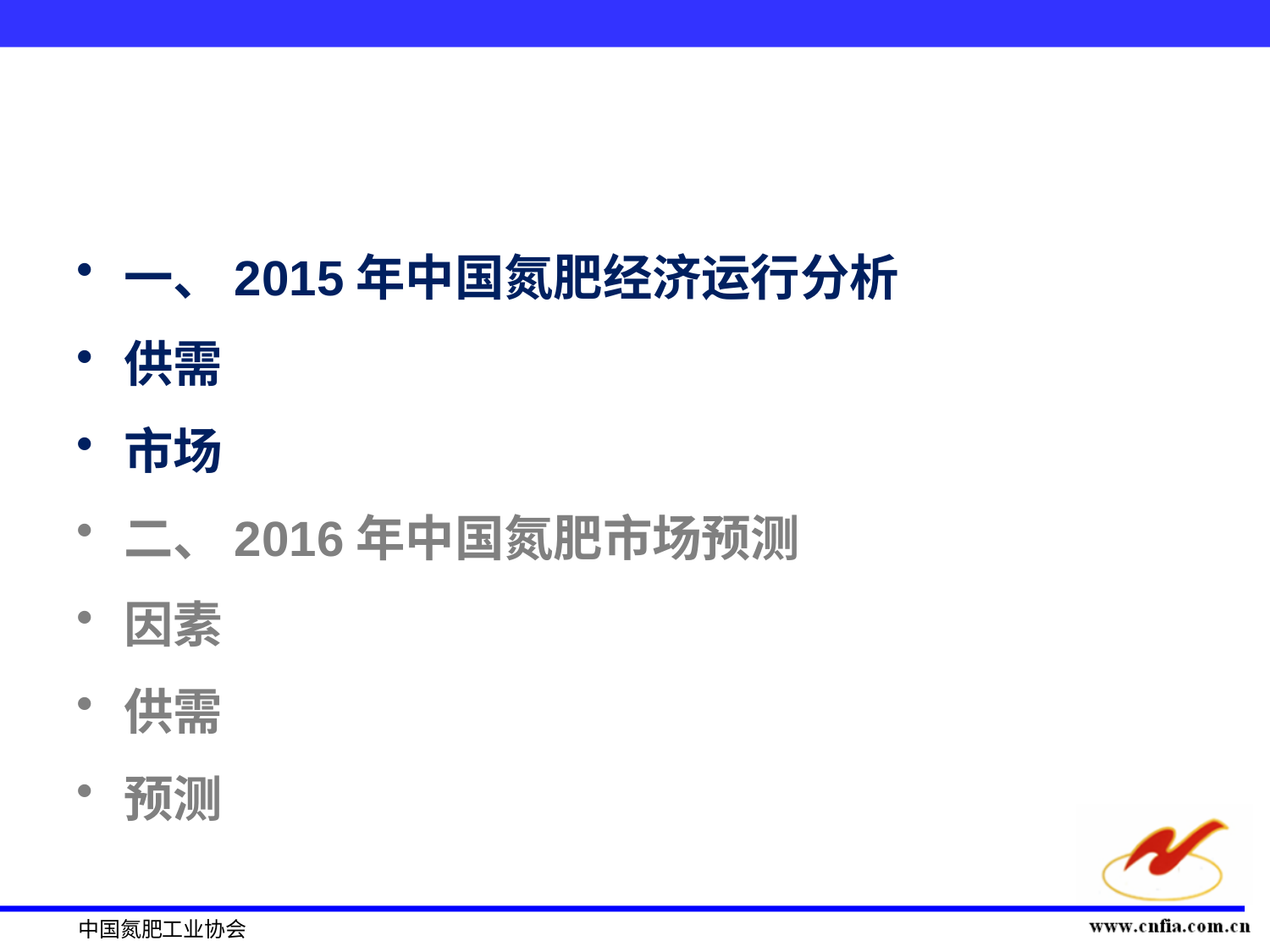

#
一、2015年中国氮肥经济运行分析
供需
市场
二、2016年中国氮肥市场预测
因素
供需
预测